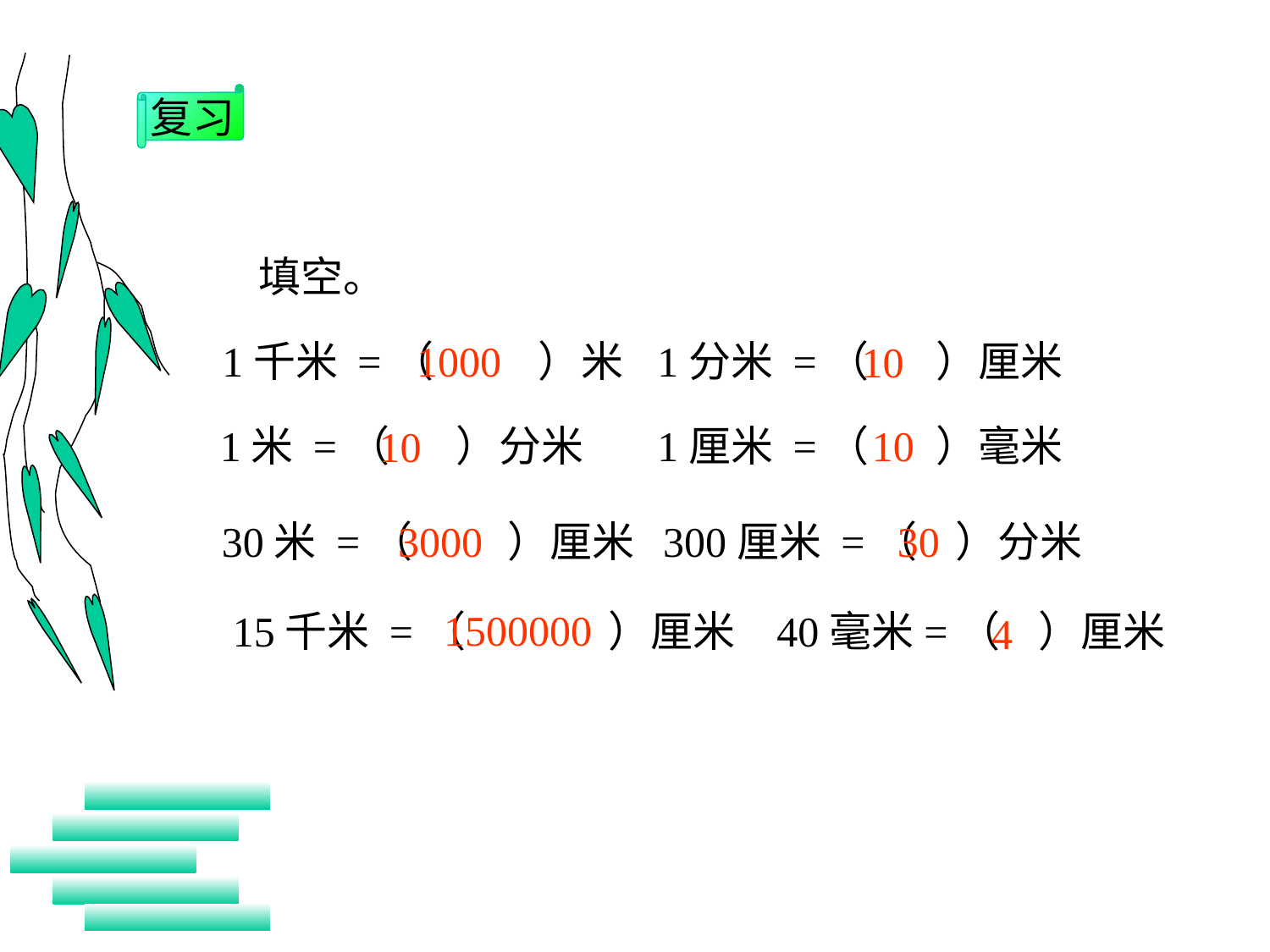

复习
填空。
1千米 =（           ）米
1000
1分米 =（       ）厘米
10
1米 =（       ）分米
1厘米 =（       ）毫米
10
10
30米 =（          ）厘米
3000
300厘米 =（    ）分米
30
1500000
15千米 =（               ）厘米
40毫米=（    ）厘米
4